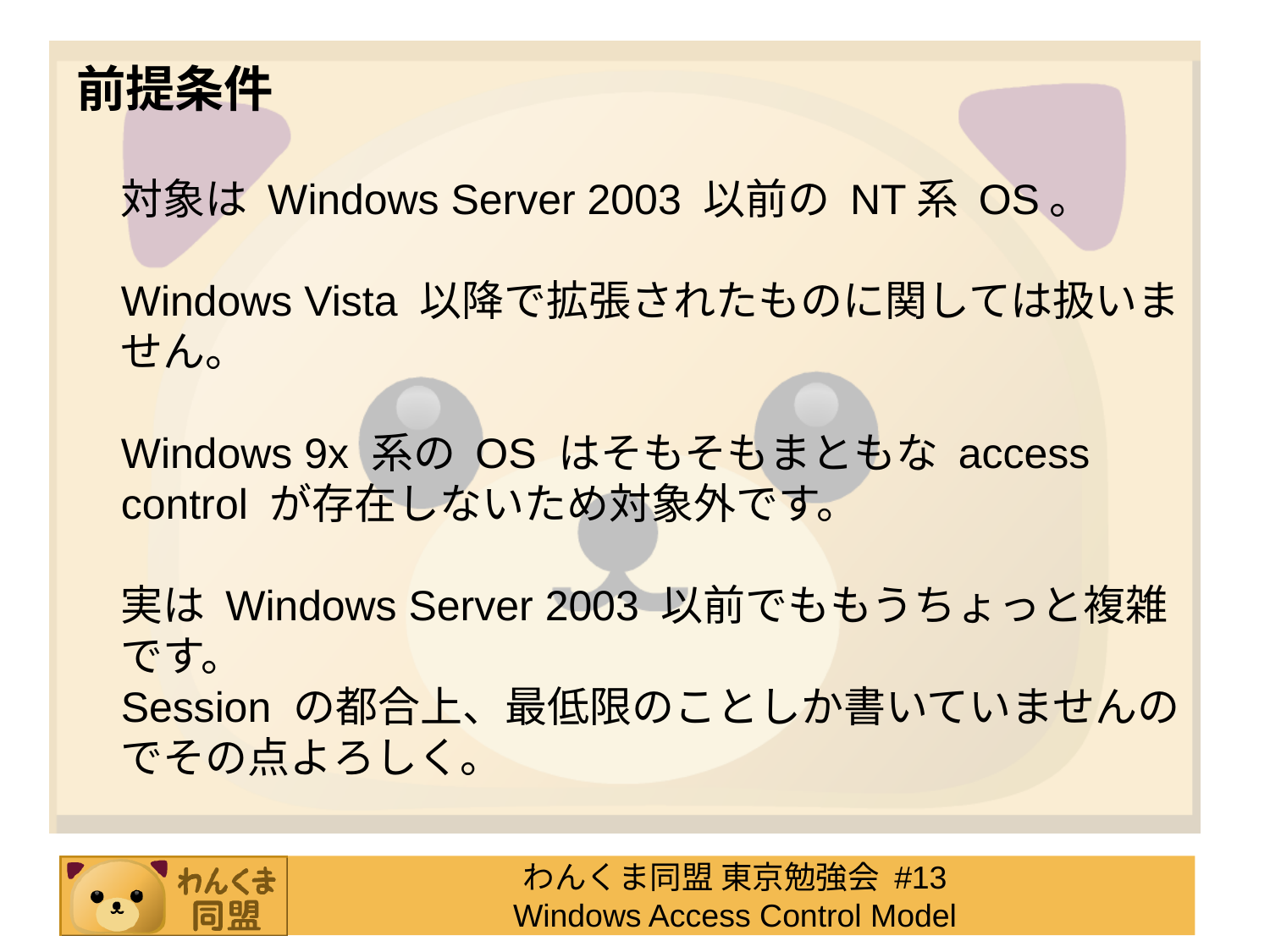

# 前提条件
対象は Windows Server 2003 以前の NT系 OS。

Windows Vista 以降で拡張されたものに関しては扱いません。

Windows 9x 系の OS はそもそもまともな access control が存在しないため対象外です。

実は Windows Server 2003 以前でももうちょっと複雑です。
Session の都合上、最低限のことしか書いていませんのでその点よろしく。